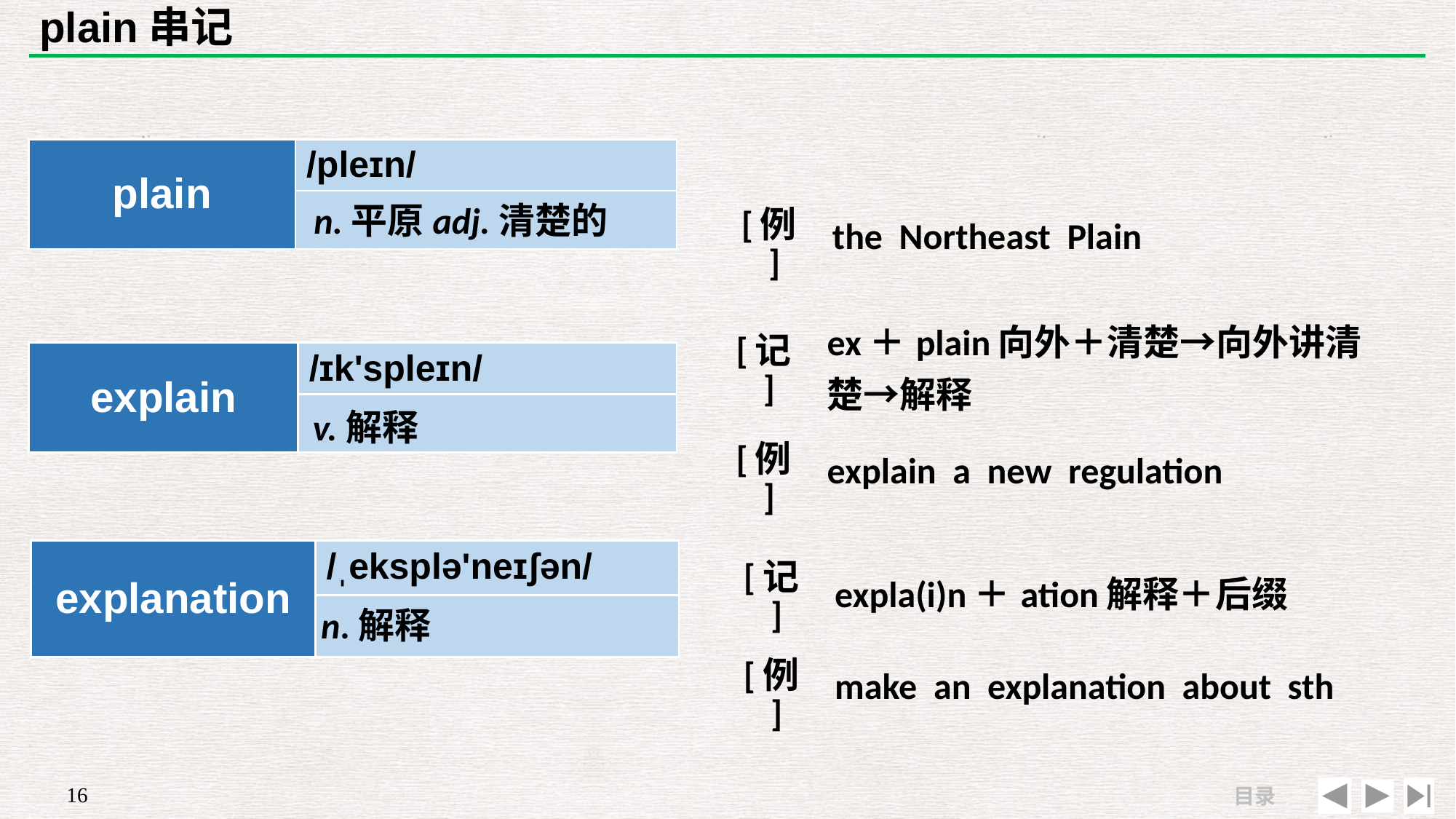

# plain串记

| plain | /pleɪn/ |
| --- | --- |
|  |  |
|  |  |
| --- | --- |
| [例] | the Northeast Plain |
n.平原adj.清楚的
| [记] | ex＋plain向外＋清楚→向外讲清楚→解释 |
| --- | --- |
| [例] | explain a new regulation |
| explain | /ɪk'spleɪn/ |
| --- | --- |
|  |  |
v.解释
| explanation | /ˌeksplə'neɪʃən/ |
| --- | --- |
|  |  |
| [记] | expla(i)n＋ation解释＋后缀 |
| --- | --- |
| [例] | make an explanation about sth |
n.解释